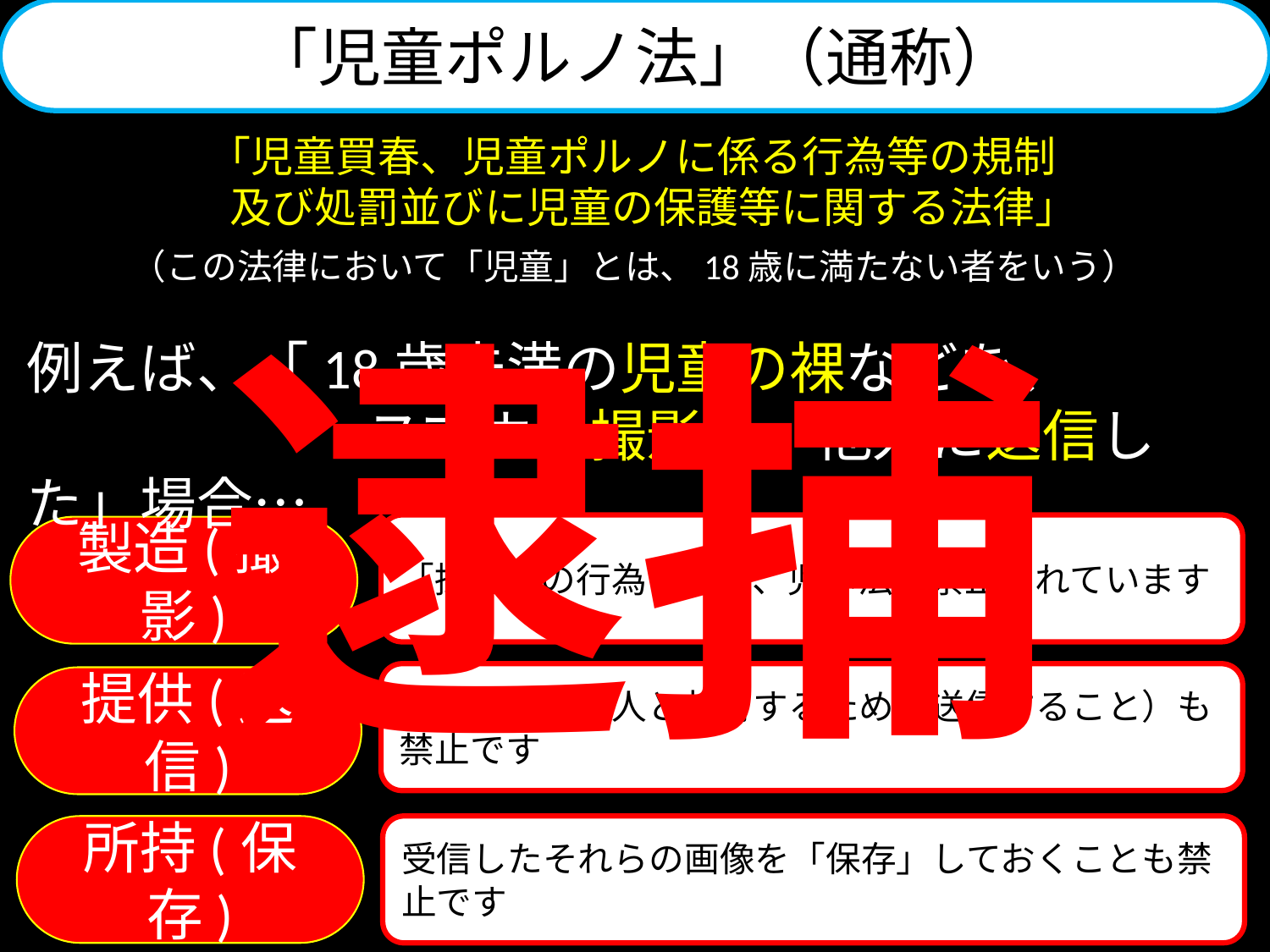

「児童ポルノ法」（通称）
「児童買春、児童ポルノに係る行為等の規制
　　及び処罰並びに児童の保護等に関する法律」
（この法律において「児童」とは、18歳に満たない者をいう）
逮捕
例えば、「18歳未満の児童の裸などを、
　　　　　　スマホで撮影し、他人に送信した」場合…
「撮影」の行為自体が、児ポ法で禁止されています
製造(撮影)
「提供」（他人と共有するため、送信すること）も禁止です
提供(送信)
受信したそれらの画像を「保存」しておくことも禁止です
所持(保存)